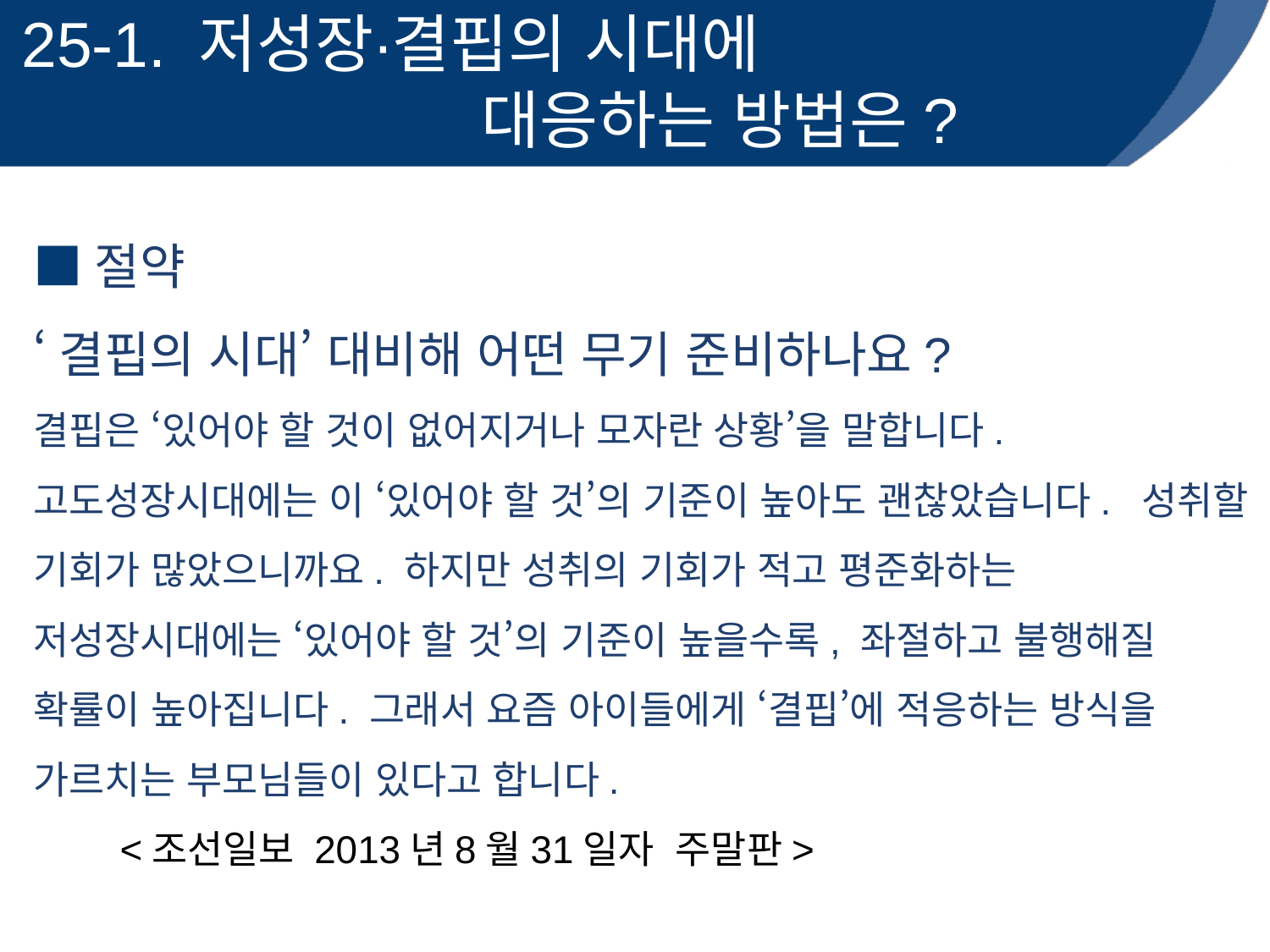

25-1. 저성장∙결핍의 시대에
                         대응하는 방법은?
■절약
‘결핍의 시대’ 대비해 어떤 무기 준비하나요?
결핍은 ‘있어야 할 것이 없어지거나 모자란 상황’을 말합니다. 고도성장시대에는 이 ‘있어야 할 것’의 기준이 높아도 괜찮았습니다.  성취할 기회가 많았으니까요. 하지만 성취의 기회가 적고 평준화하는 저성장시대에는 ‘있어야 할 것’의 기준이 높을수록, 좌절하고 불행해질 확률이 높아집니다. 그래서 요즘 아이들에게 ‘결핍’에 적응하는 방식을 가르치는 부모님들이 있다고 합니다.
        <조선일보 2013년8월31일자  주말판>